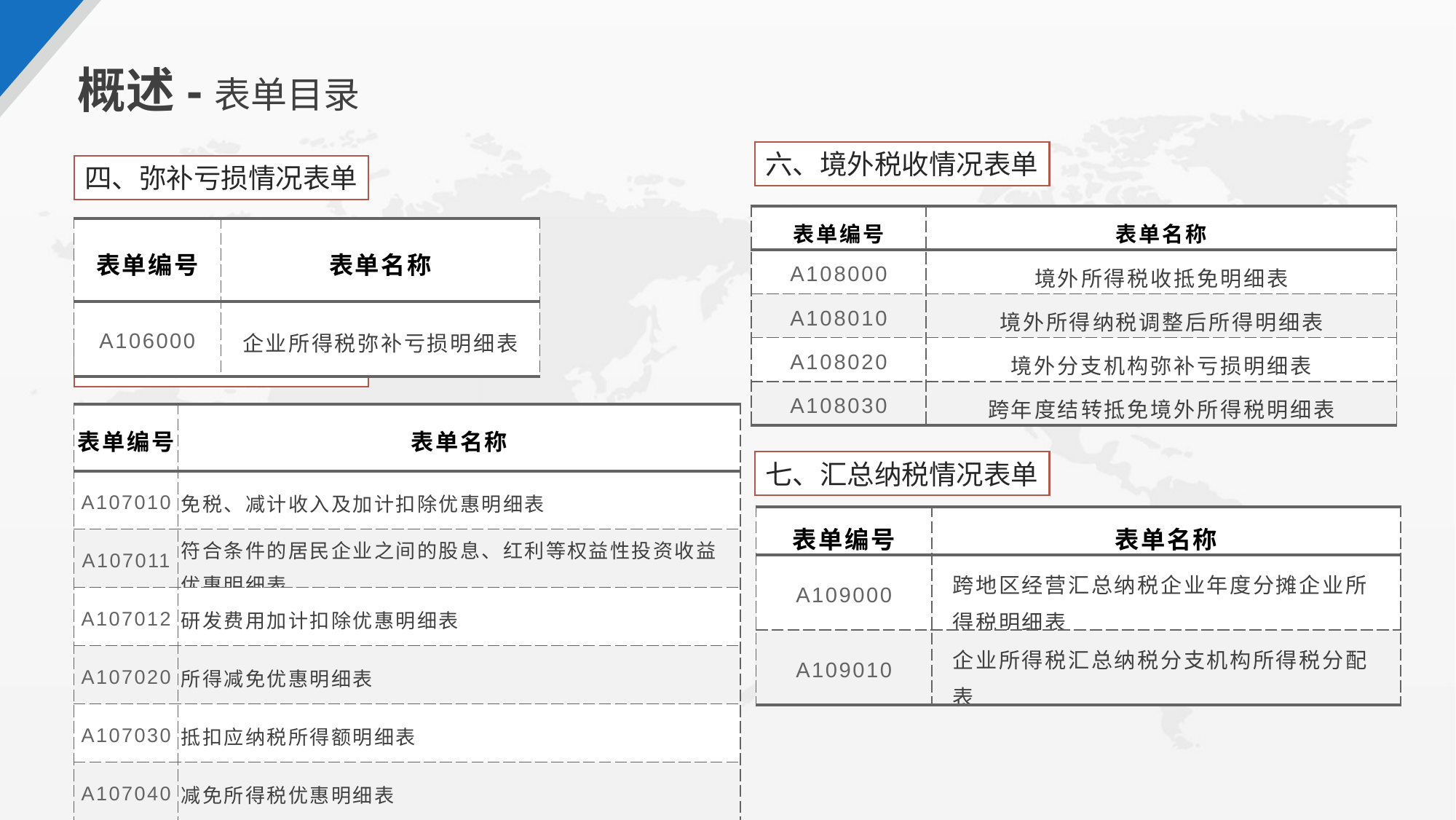

概述-表单目录
六、境外税收情况表单
四、弥补亏损情况表单
| 表单编号 | 表单名称 |
| --- | --- |
| A108000 | 境外所得税收抵免明细表 |
| A108010 | 境外所得纳税调整后所得明细表 |
| A108020 | 境外分支机构弥补亏损明细表 |
| A108030 | 跨年度结转抵免境外所得税明细表 |
| 表单编号 | 表单名称 |
| --- | --- |
| A106000 | 企业所得税弥补亏损明细表 |
五、税收优惠情况表单
| 表单编号 | 表单名称 |
| --- | --- |
| A107010 | 免税、减计收入及加计扣除优惠明细表 |
| A107011 | 符合条件的居民企业之间的股息、红利等权益性投资收益优惠明细表 |
| A107012 | 研发费用加计扣除优惠明细表 |
| A107020 | 所得减免优惠明细表 |
| A107030 | 抵扣应纳税所得额明细表 |
| A107040 | 减免所得税优惠明细表 |
| A107041 | 高新技术企业优惠情况及明细表 |
| A107042 | 软件、集成电路企业优惠情况及明细表 |
| A107050 | 税额抵免优惠明细表 |
七、汇总纳税情况表单
| 表单编号 | 表单名称 |
| --- | --- |
| A109000 | 跨地区经营汇总纳税企业年度分摊企业所得税明细表 |
| A109010 | 企业所得税汇总纳税分支机构所得税分配表 |